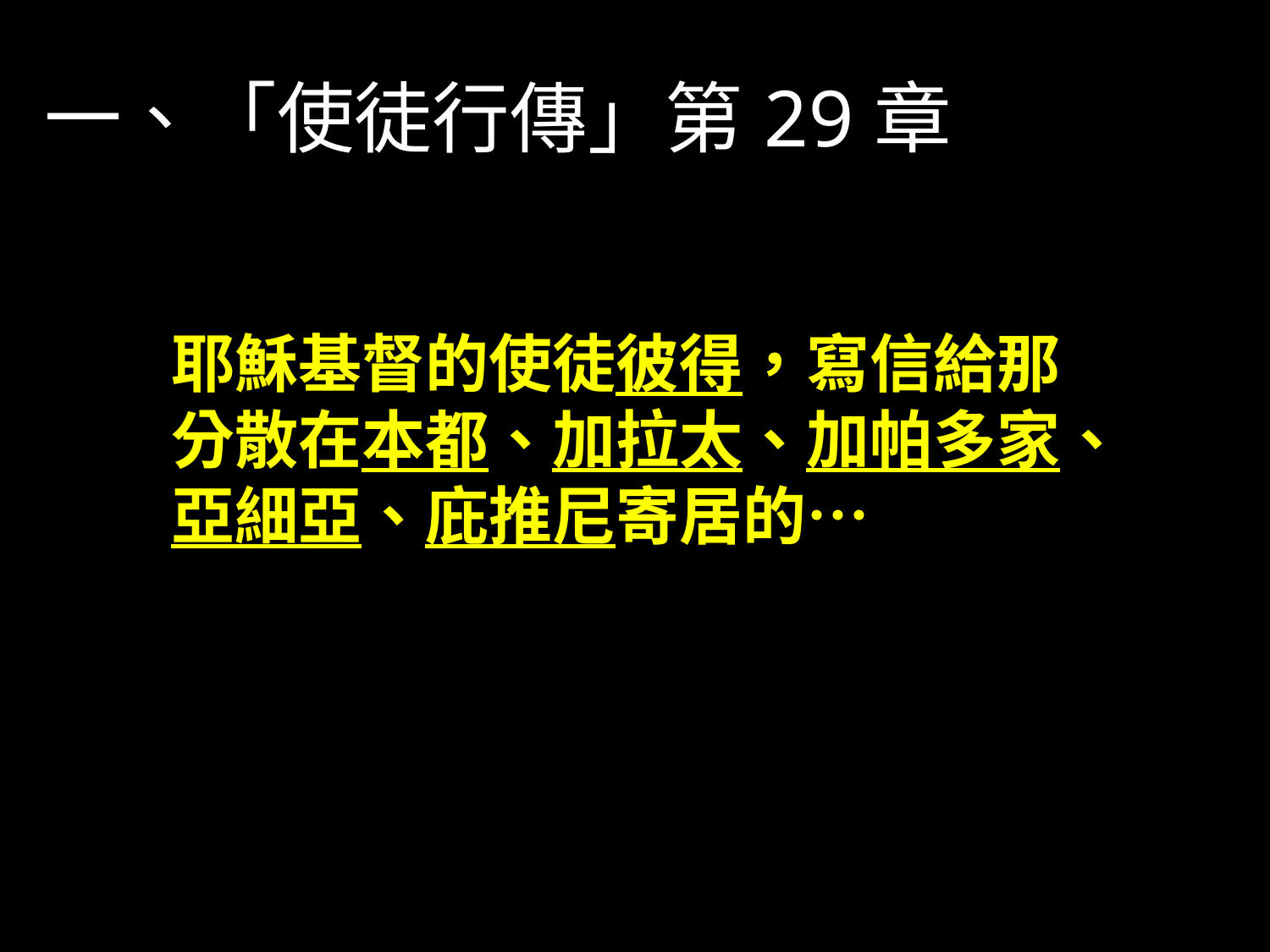

一、「使徒行傳」第29章
耶穌基督的使徒彼得，寫信給那分散在本都、加拉太、加帕多家、亞細亞、庇推尼寄居的…